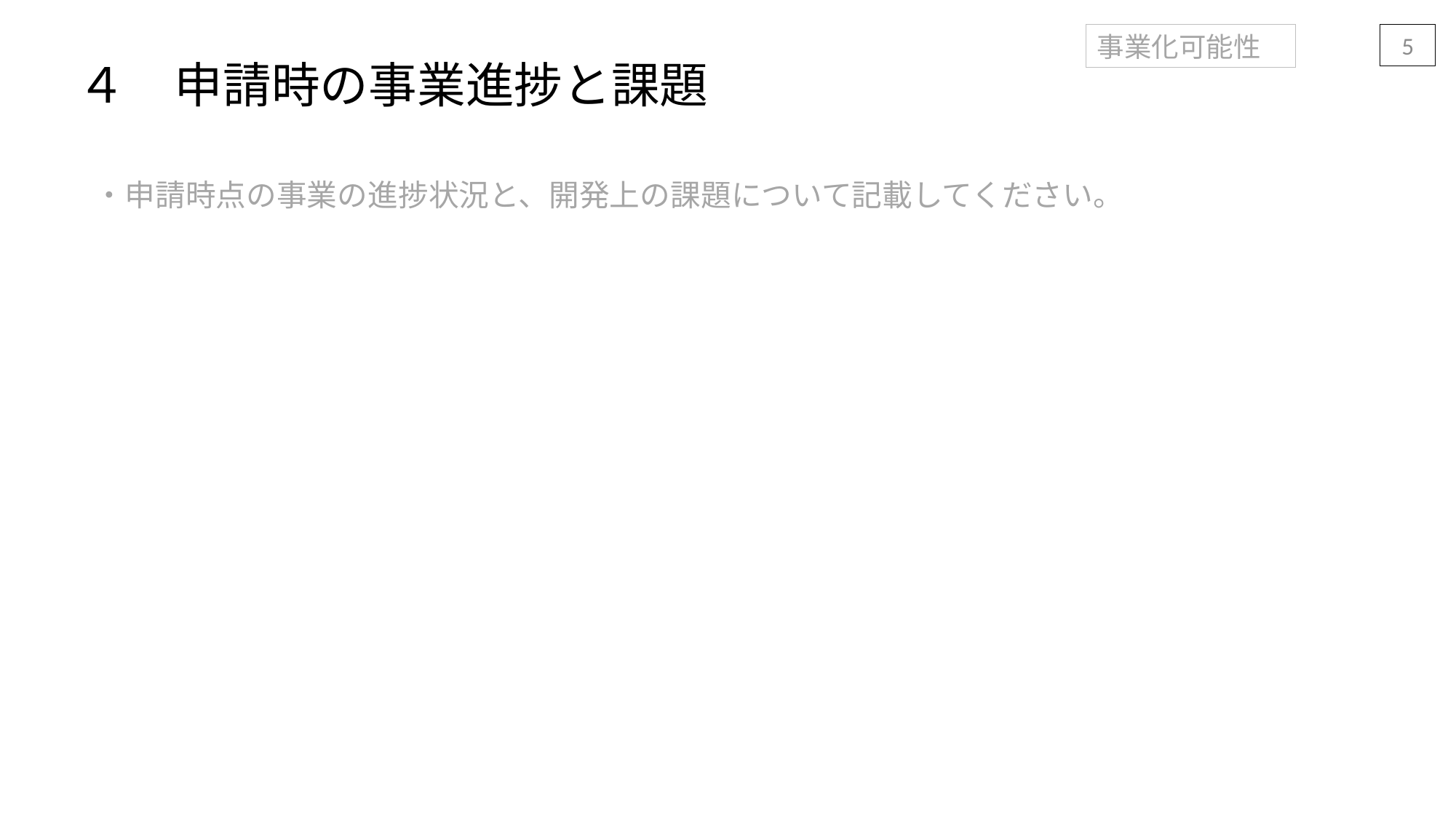

事業化可能性
5
４　申請時の事業進捗と課題

・申請時点の事業の進捗状況と、開発上の課題について記載してください。